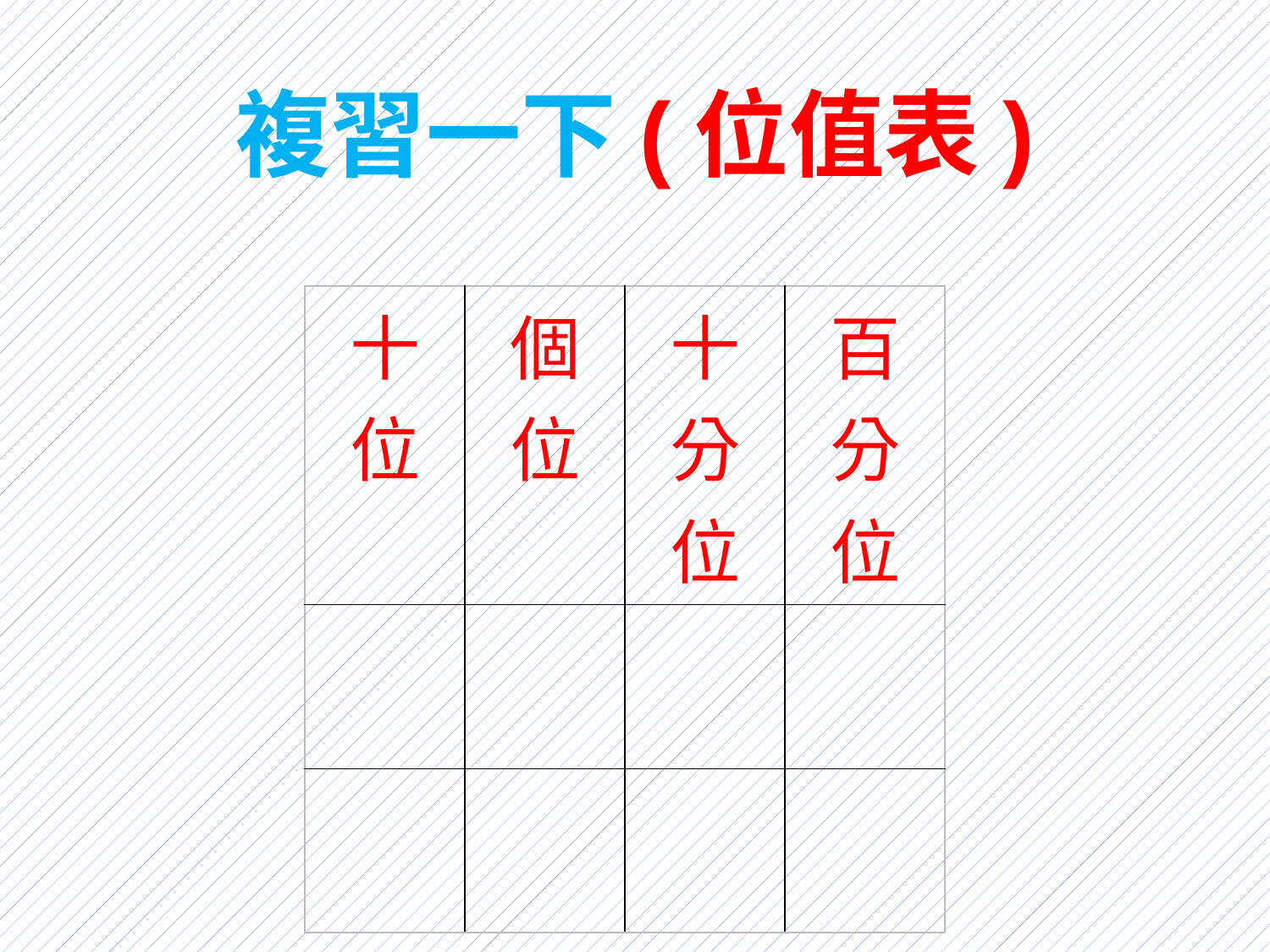

# 複習一下(位值表)
| 十位 | 個位 | 十分位 | 百分位 |
| --- | --- | --- | --- |
|  |  |  |  |
|  |  |  |  |